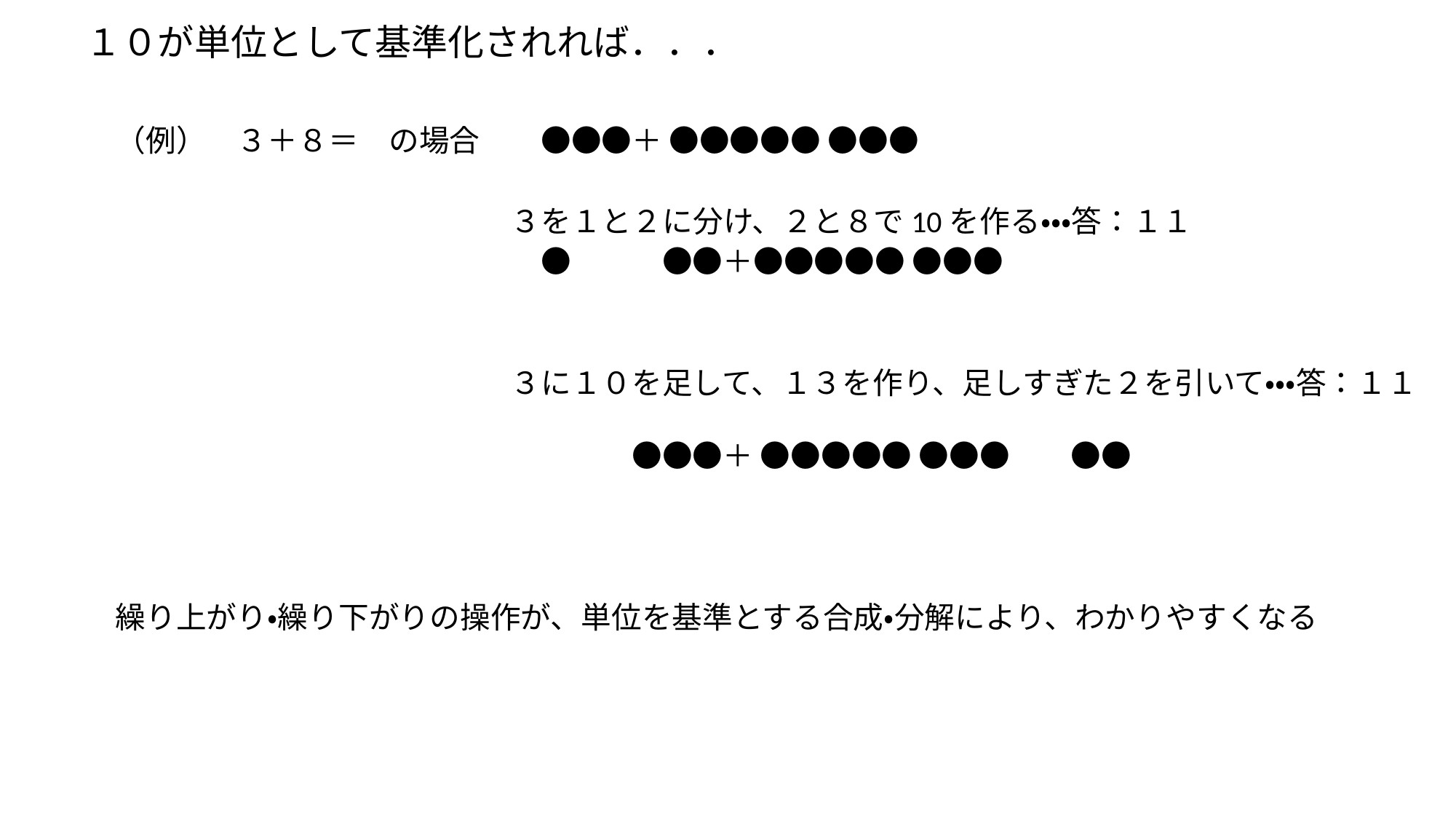

１０が単位として基準化されれば．．．

　（例）　３＋８＝　の場合　　●●●＋ ●●●●● ●●●

　　　　　　　　　　　　　　３を１と２に分け、２と８で10を作る・・・答：１１
　　　　　　　　　　　　　　　●　　　●●＋●●●●● ●●●

　　　　　　　　　　　　　　３に１０を足して、１３を作り、足しすぎた２を引いて・・・答：１１
　　　　　　　　　　　　　　　　　　●●●＋ ●●●●● ●●●　　●●

　繰り上がり・繰り下がりの操作が、単位を基準とする合成・分解により、わかりやすくなる